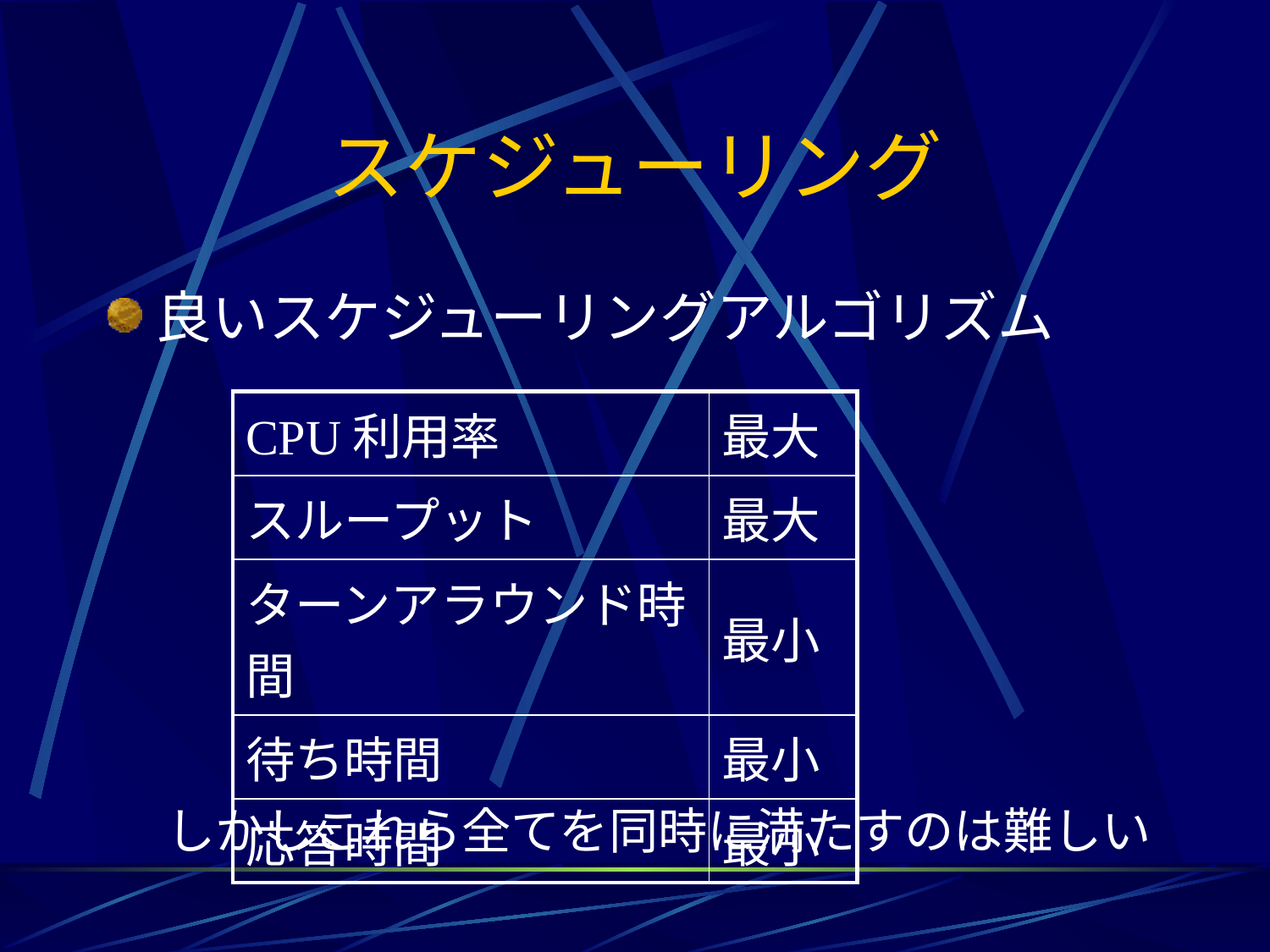

# スケジューリング
良いスケジューリングアルゴリズム
| CPU利用率 | 最大 |
| --- | --- |
| スループット | 最大 |
| ターンアラウンド時間 | 最小 |
| 待ち時間 | 最小 |
| 応答時間 | 最小 |
しかしこれら全てを同時に満たすのは難しい